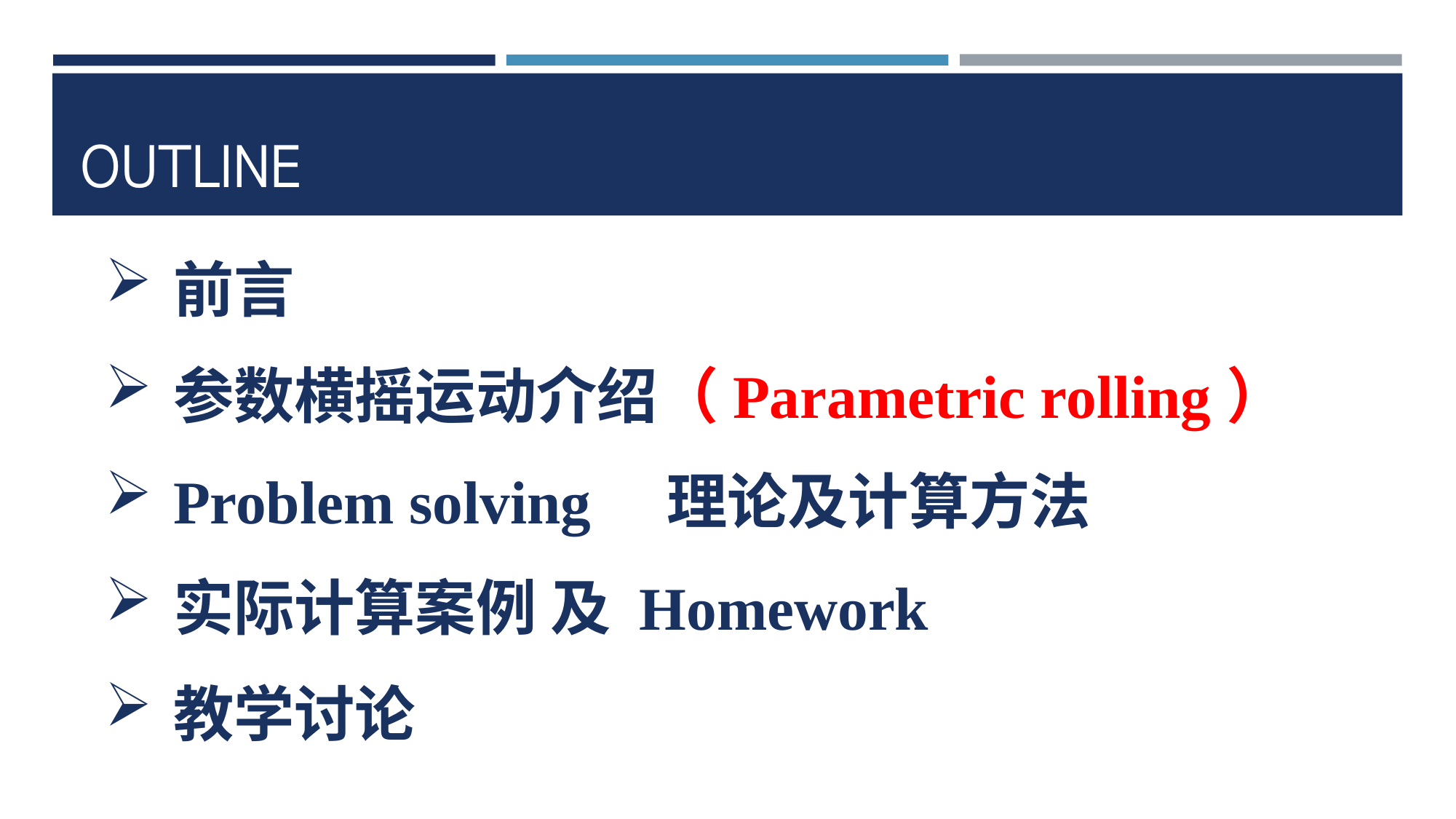

# outline
前言
参数横摇运动介绍（Parametric rolling）
Problem solving　理论及计算方法
实际计算案例 及 Homework
教学讨论